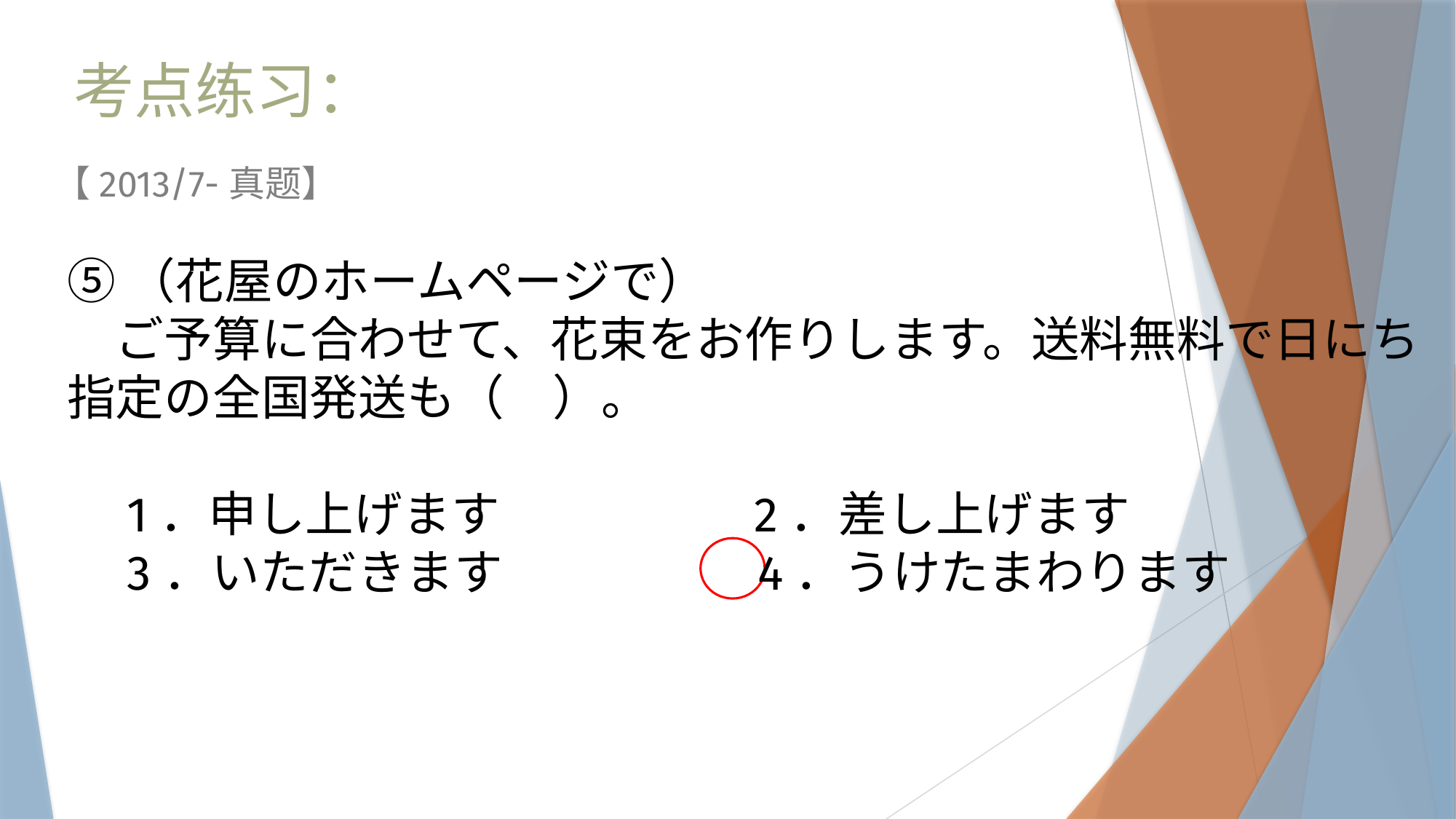

考点练习：
【2013/7-真题】
⑤（花屋のホームページで）
　ご予算に合わせて、花束をお作りします。送料無料で日にち
指定の全国発送も（　）。

　1．申し上げます　　　　　2．差し上げます
　3．いただきます　　　　　4．うけたまわります